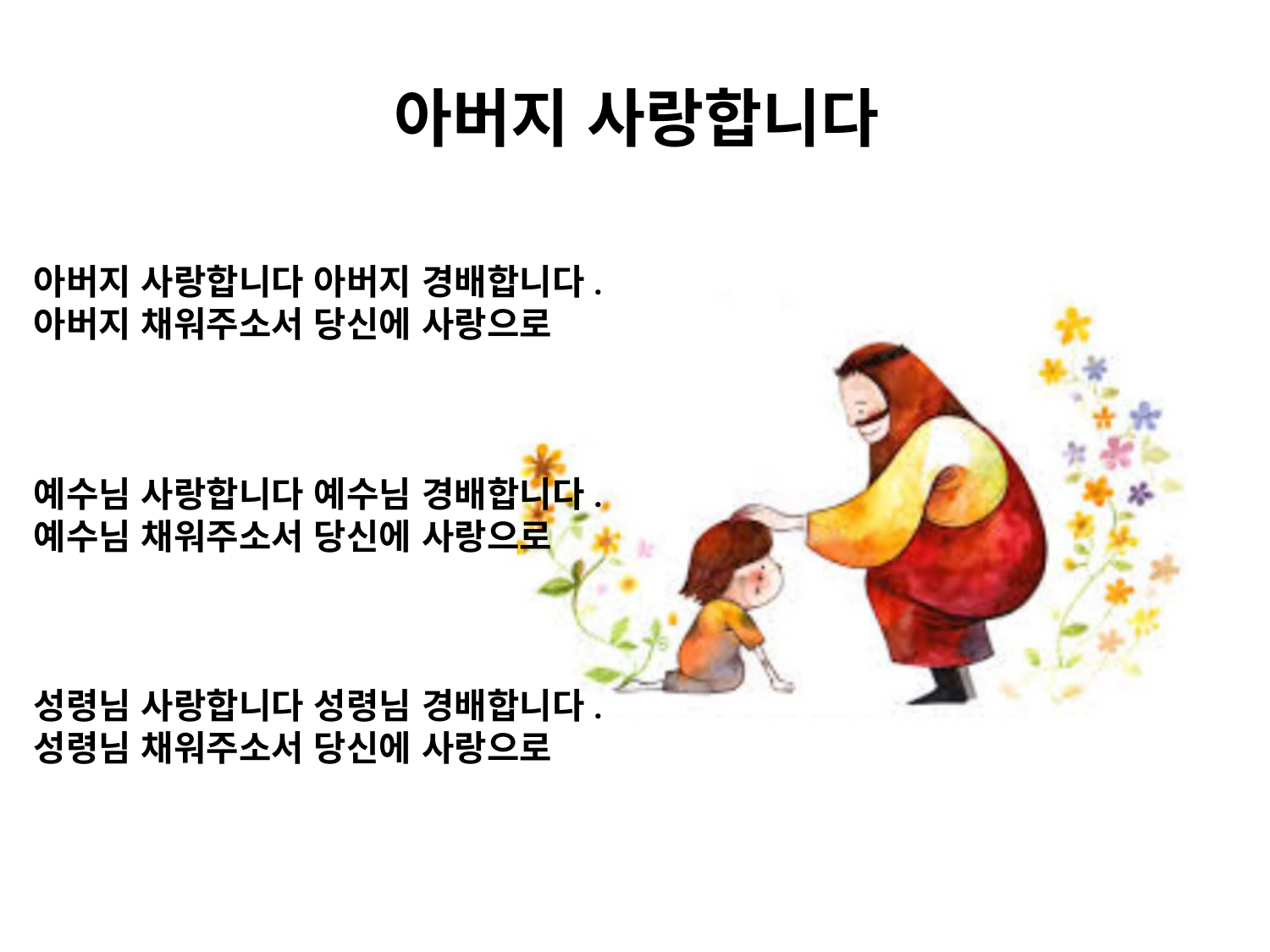

# 아버지 사랑합니다
아버지 사랑합니다 아버지 경배합니다.
아버지 채워주소서 당신에 사랑으로

예수님 사랑합니다 예수님 경배합니다.
예수님 채워주소서 당신에 사랑으로

성령님 사랑합니다 성령님 경배합니다.
성령님 채워주소서 당신에 사랑으로